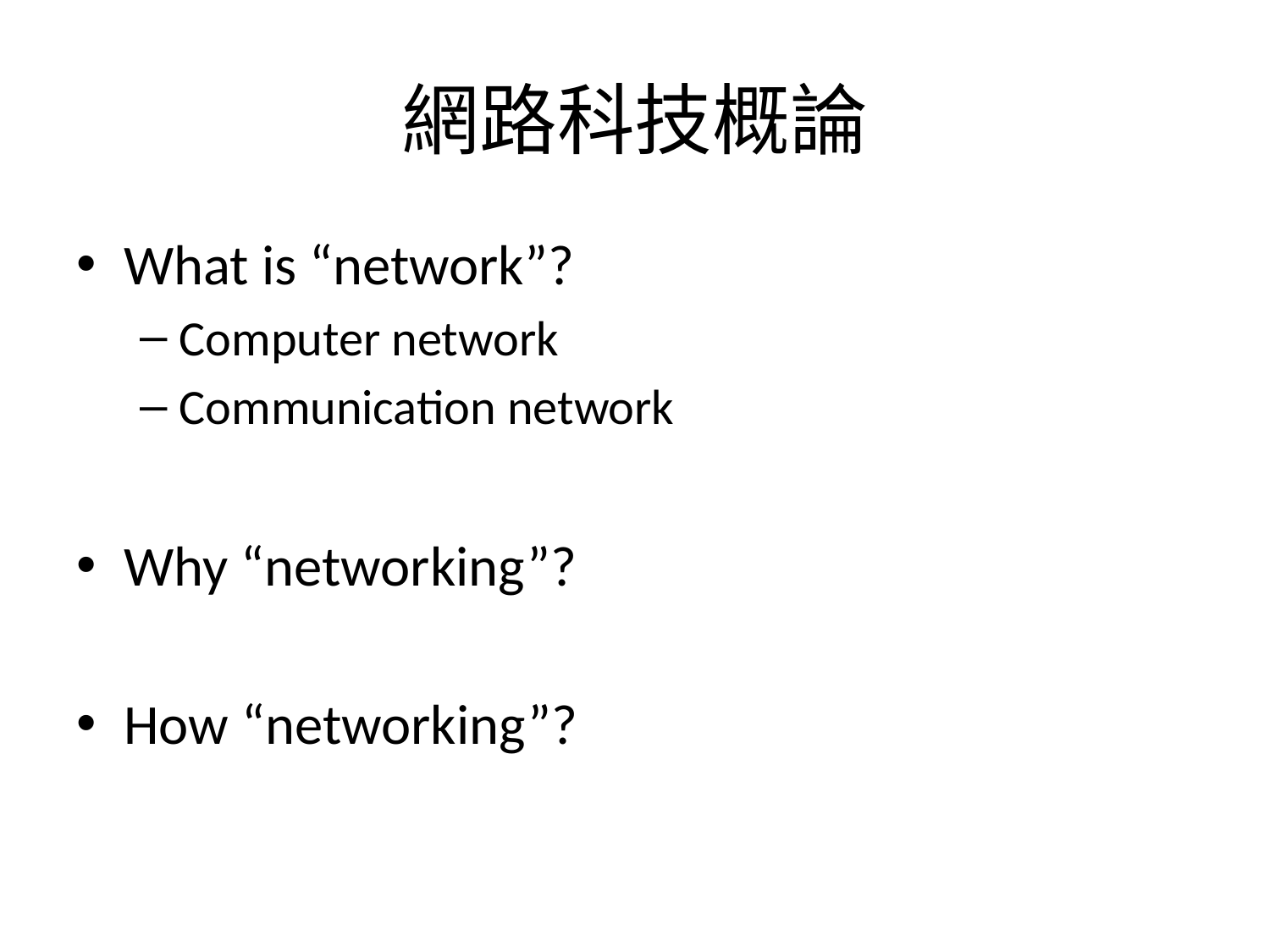

# 網路科技概論
What is “network”?
Computer network
Communication network

Why “networking”?

How “networking”?